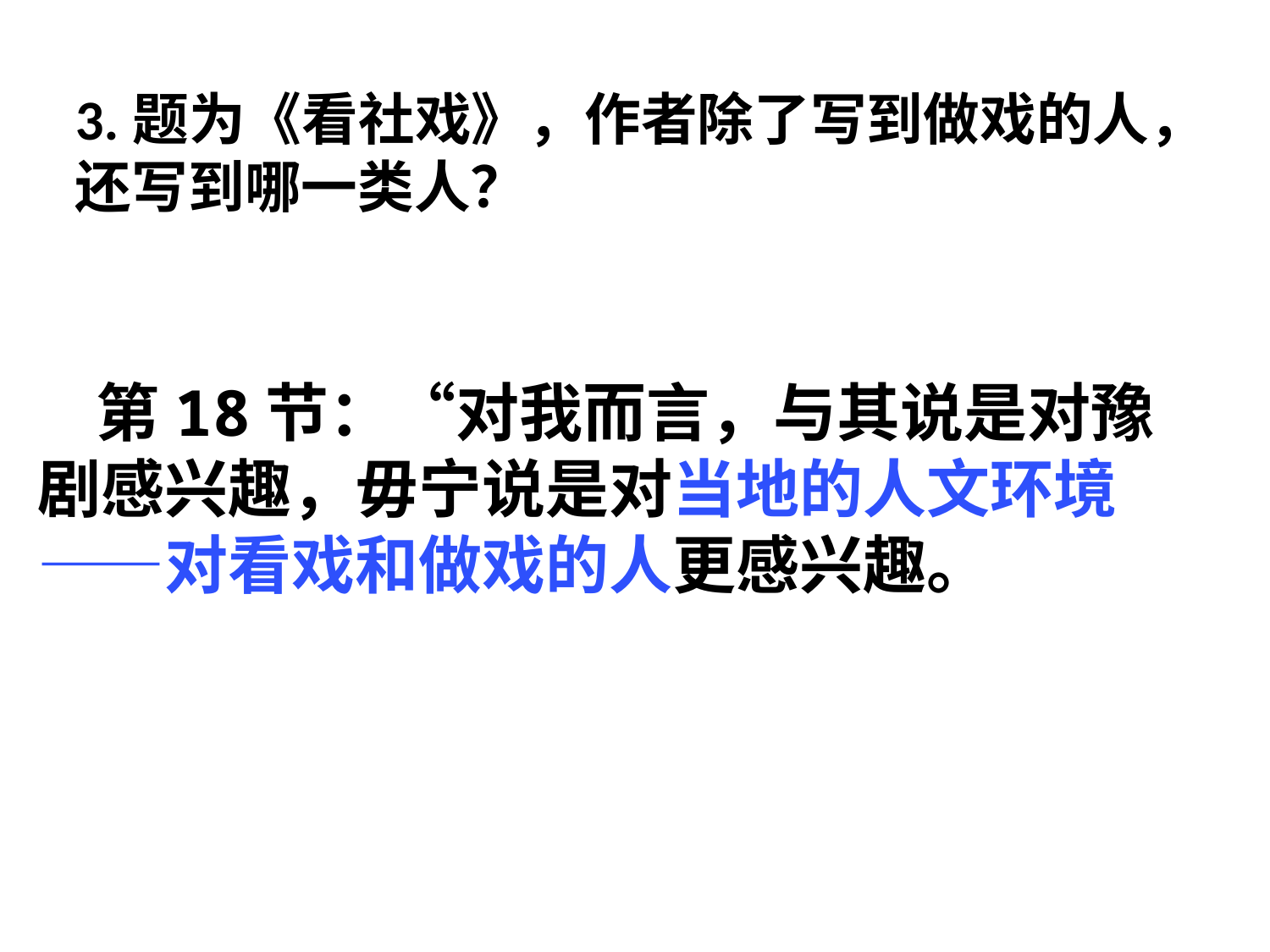

3.题为《看社戏》，作者除了写到做戏的人，还写到哪一类人？
   第18节：“对我而言，与其说是对豫剧感兴趣，毋宁说是对当地的人文环境——对看戏和做戏的人更感兴趣。